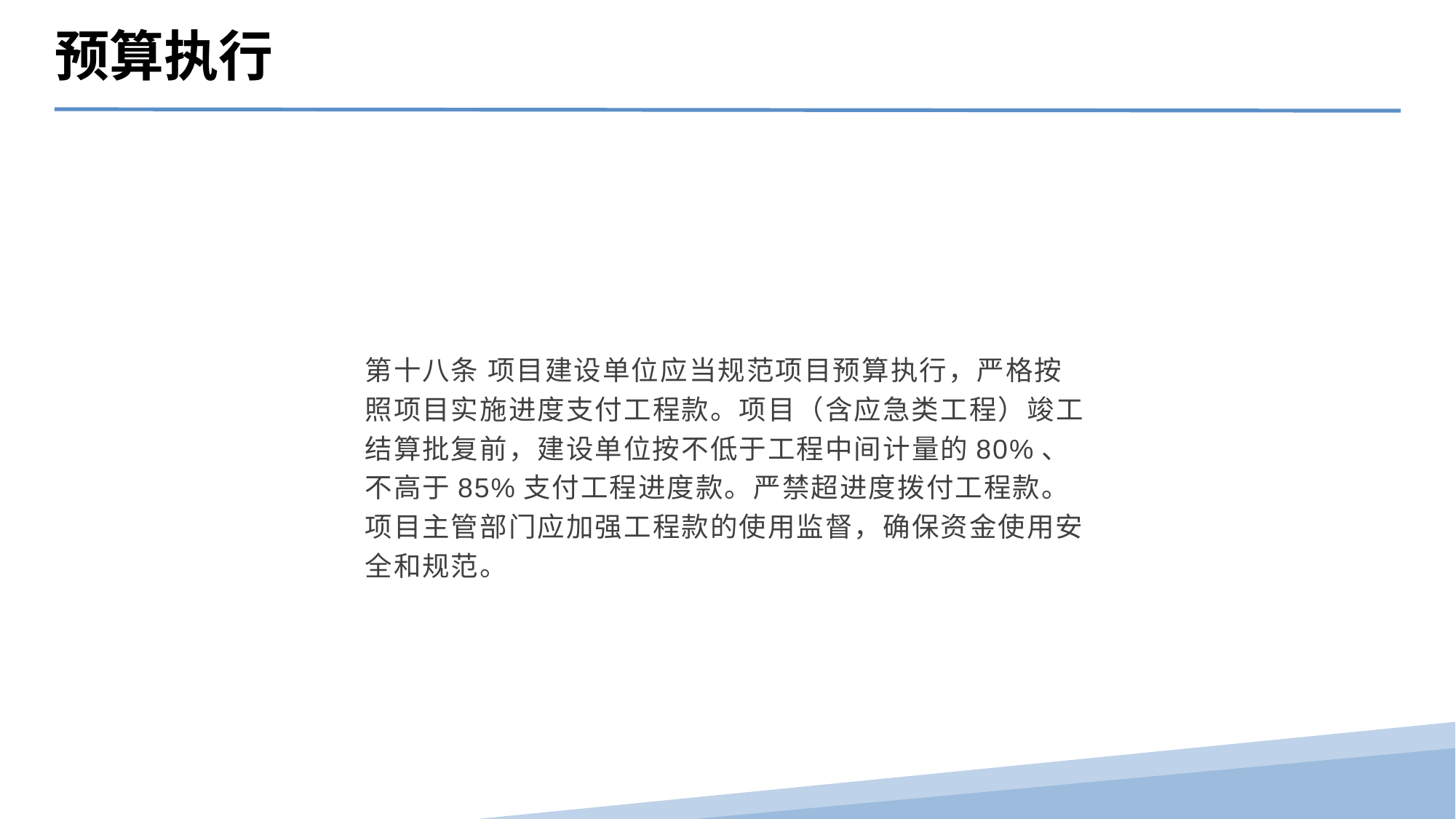

预算执行
第十八条 项目建设单位应当规范项目预算执行，严格按照项目实施进度支付工程款。项目（含应急类工程）竣工结算批复前，建设单位按不低于工程中间计量的80%、不高于85%支付工程进度款。严禁超进度拨付工程款。项目主管部门应加强工程款的使用监督，确保资金使用安全和规范。